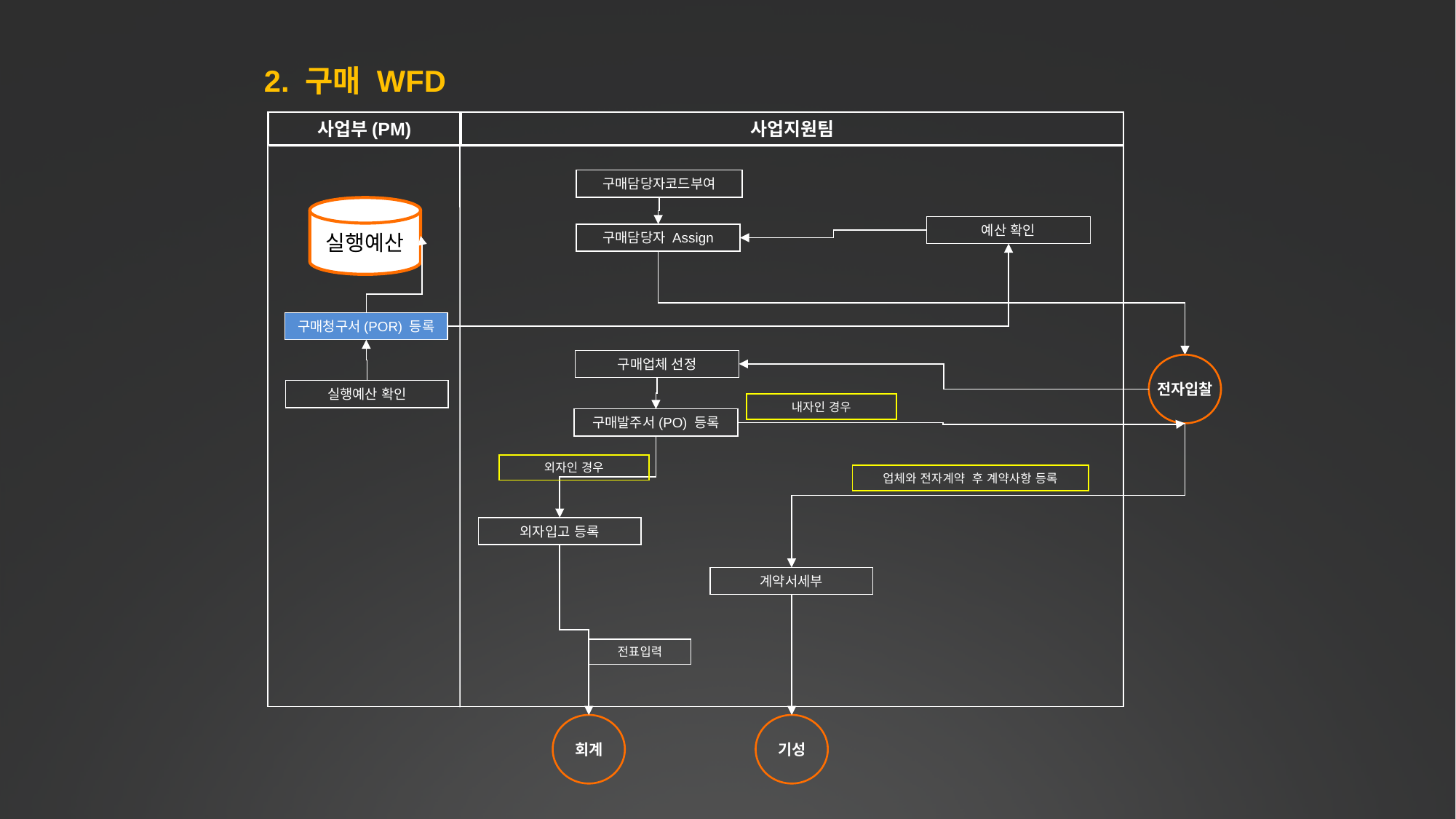

2. 구매 WFD

사업부(PM)
사업지원팀

구매담당자코드부여
실행예산
예산 확인
구매담당자 Assign
구매청구서(POR) 등록
구매업체 선정
전자입찰
실행예산 확인
내자인 경우
구매발주서(PO) 등록
외자인 경우
업체와 전자계약  후 계약사항 등록
외자입고 등록
계약서세부
전표입력
회계
기성